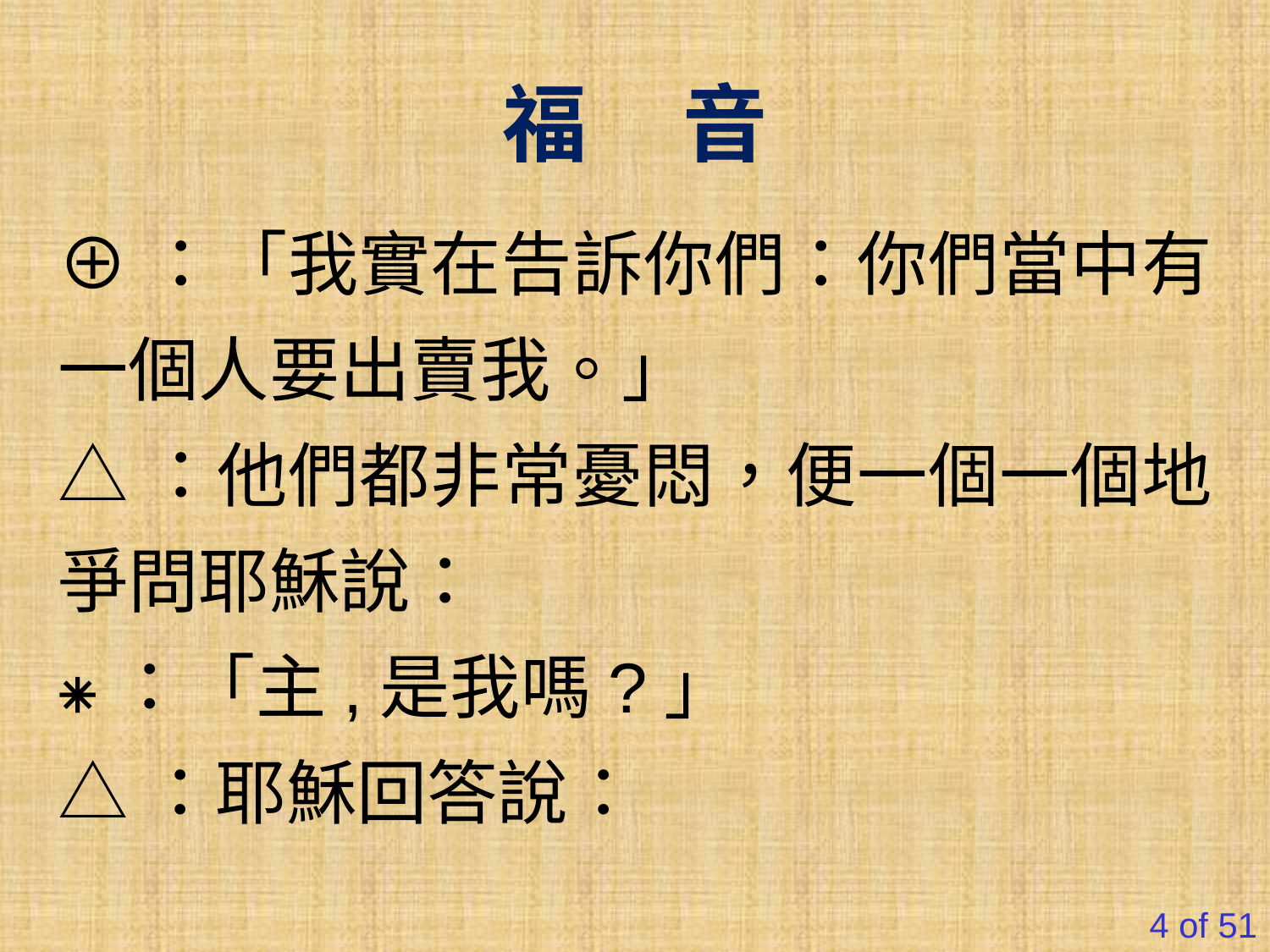

福     音

⊕：「我實在告訴你們：你們當中有一個人要出賣我。」
△：他們都非常憂悶，便一個一個地爭問耶穌說：
⁕：「主,是我嗎?」
△：耶穌回答說：
4 of 51